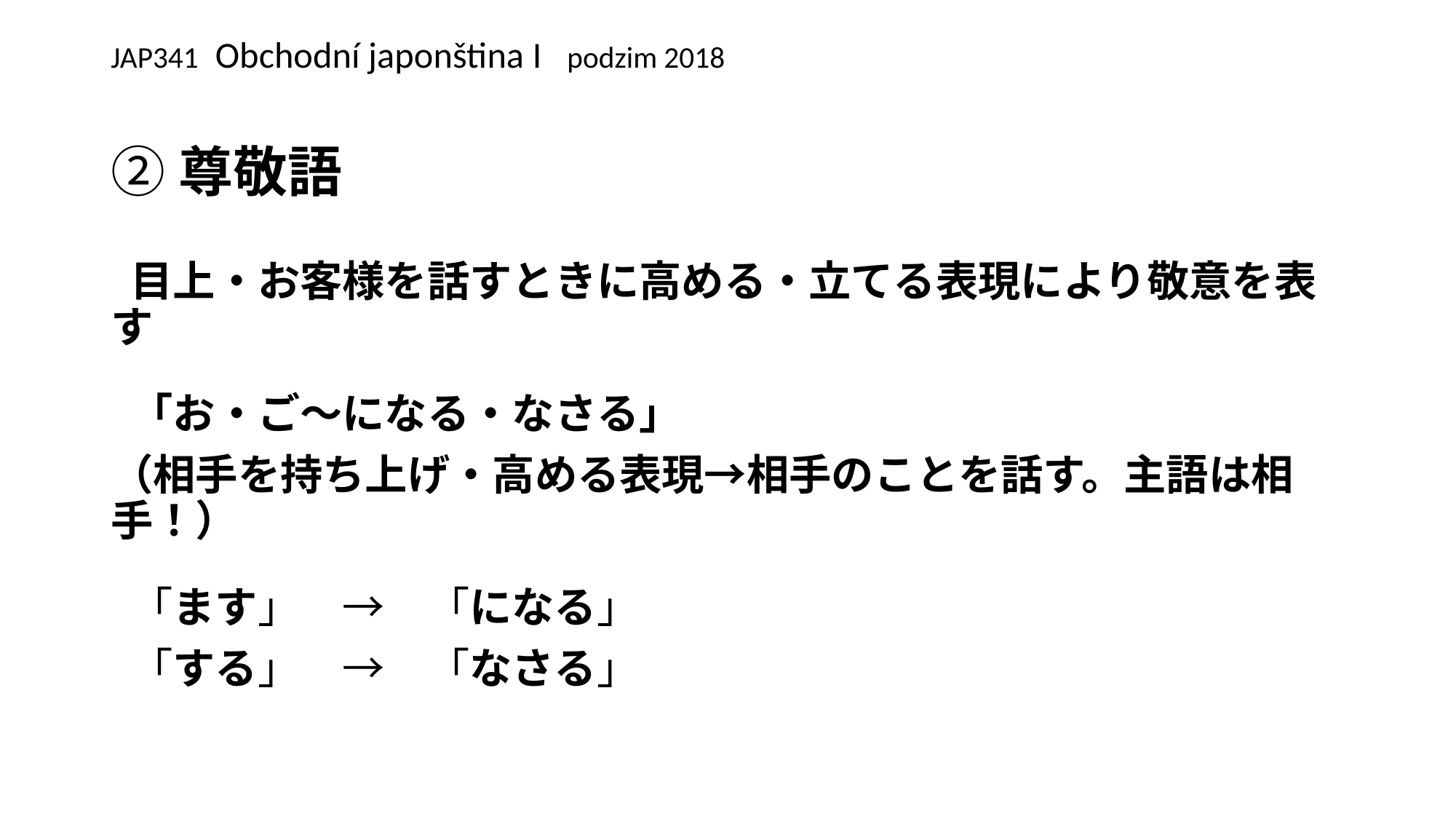

# JAP341  Obchodní japonština I   podzim 2018
②尊敬語

 目上・お客様を話すときに高める・立てる表現により敬意を表す
 「お・ご～になる・なさる」
（相手を持ち上げ・高める表現→相手のことを話す。主語は相手！）
 「ます」　→　「になる」
 「する」　→　「なさる」